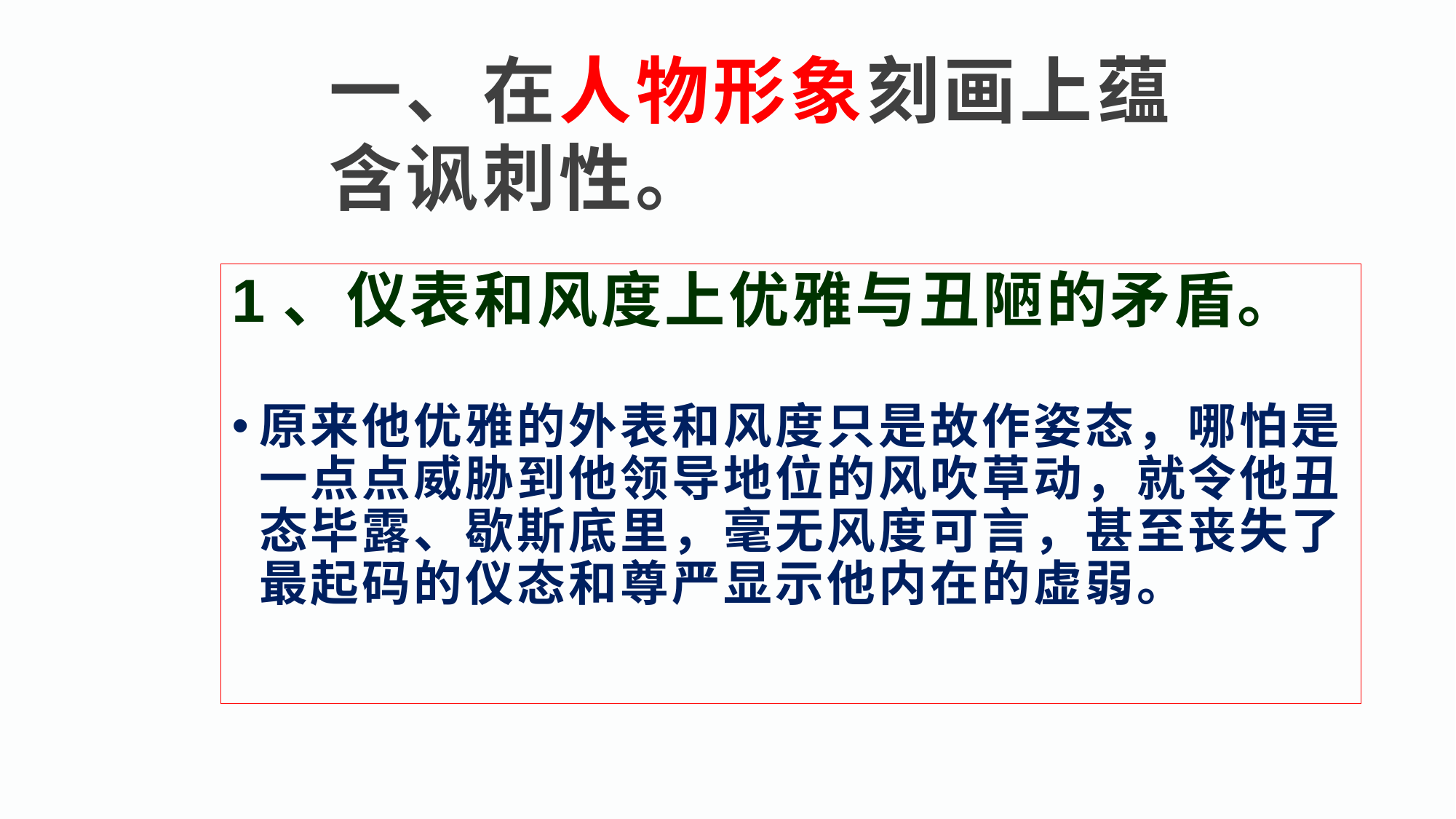

一、在人物形象刻画上蕴含讽刺性。
1、仪表和风度上优雅与丑陋的矛盾。

原来他优雅的外表和风度只是故作姿态，哪怕是一点点威胁到他领导地位的风吹草动，就令他丑态毕露、歇斯底里，毫无风度可言，甚至丧失了最起码的仪态和尊严显示他内在的虚弱。